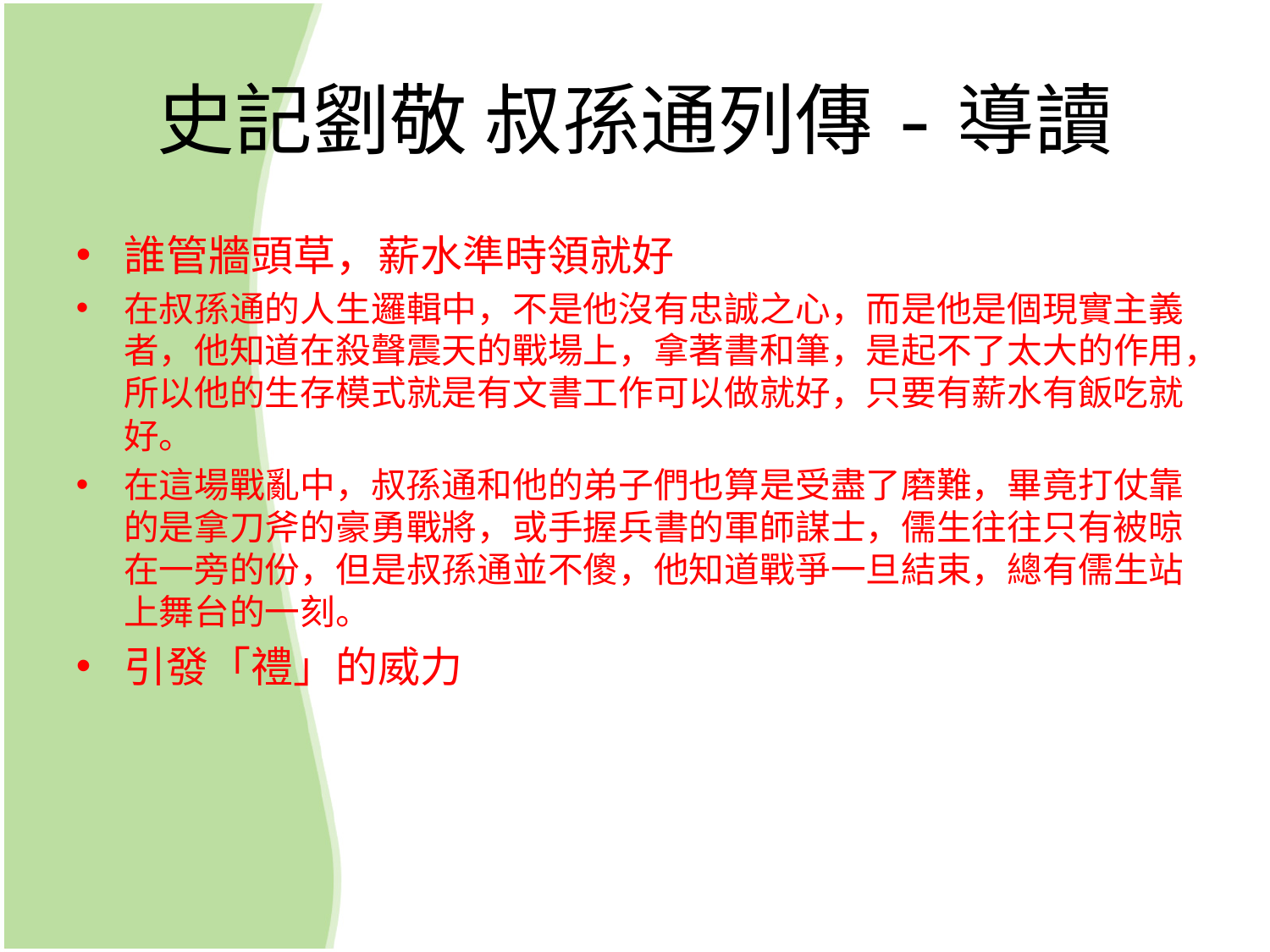

# 史記劉敬 叔孫通列傳-導讀
誰管牆頭草，薪水準時領就好
在叔孫通的人生邏輯中，不是他沒有忠誠之心，而是他是個現實主義者，他知道在殺聲震天的戰場上，拿著書和筆，是起不了太大的作用，所以他的生存模式就是有文書工作可以做就好，只要有薪水有飯吃就好。
在這場戰亂中，叔孫通和他的弟子們也算是受盡了磨難，畢竟打仗靠的是拿刀斧的豪勇戰將，或手握兵書的軍師謀士，儒生往往只有被晾在一旁的份，但是叔孫通並不傻，他知道戰爭一旦結束，總有儒生站上舞台的一刻。
引發「禮」的威力